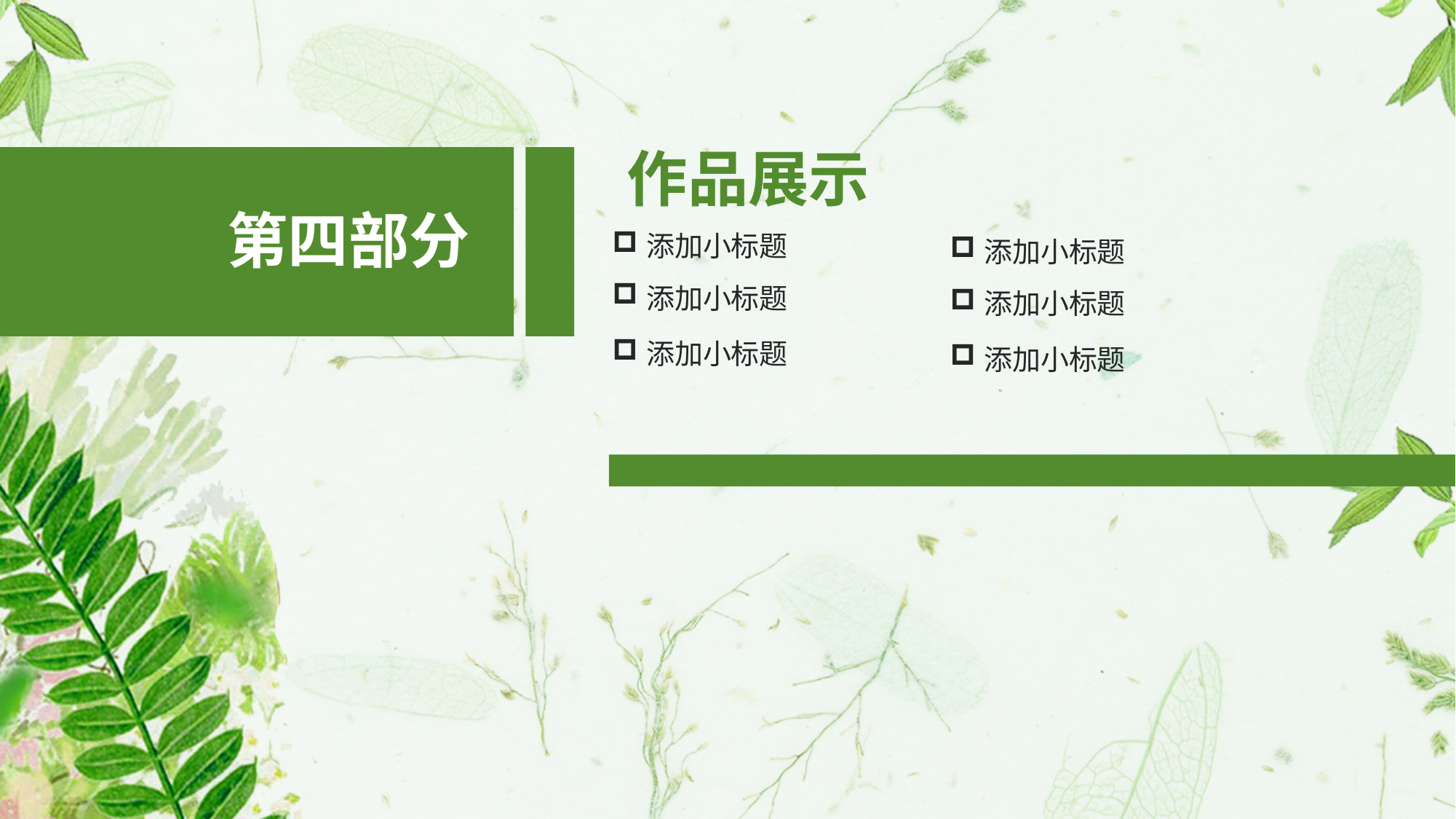

作品展示

第四部分
添加小标题
添加小标题
添加小标题
添加小标题
添加小标题
添加小标题